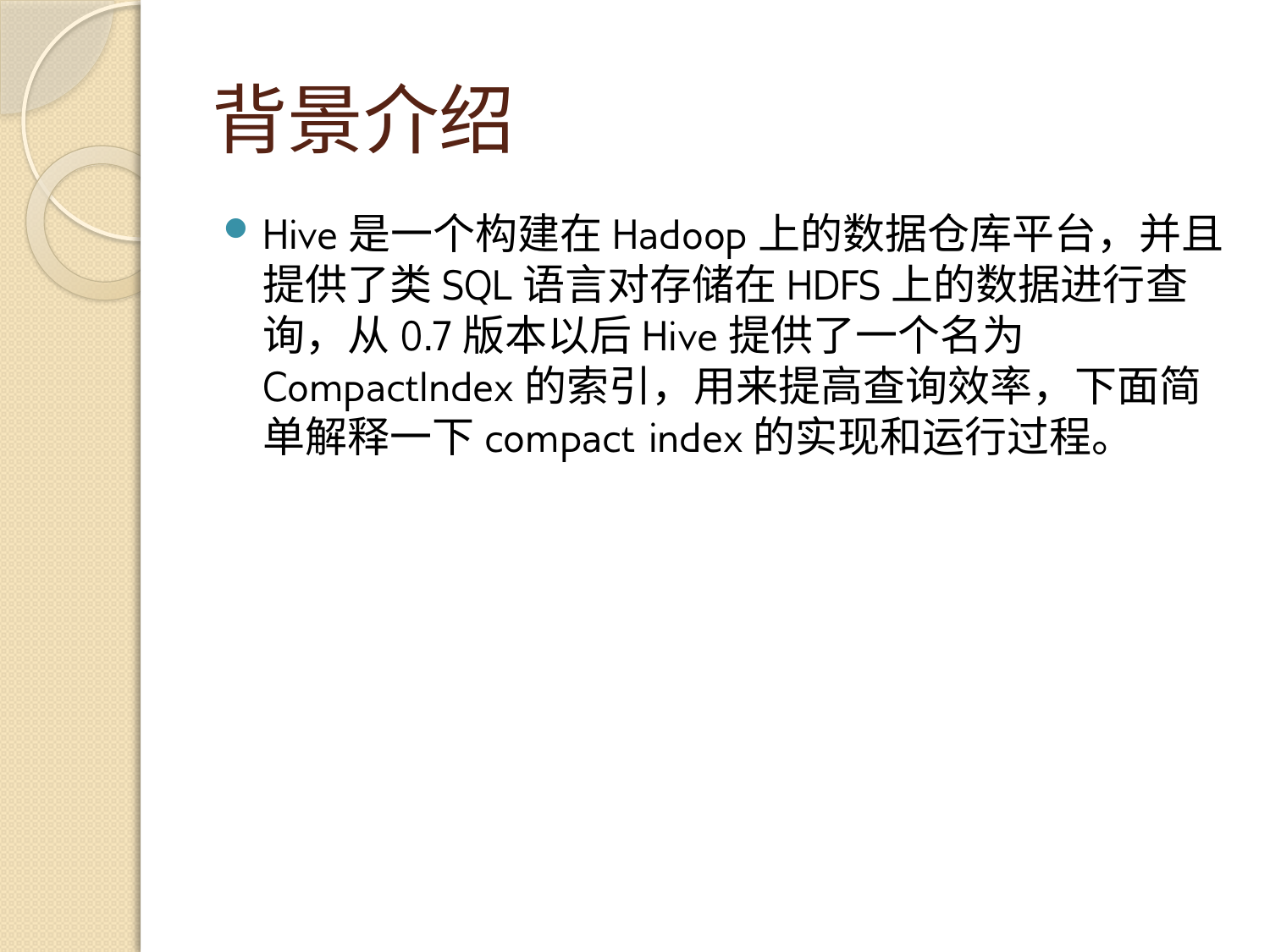

# 背景介绍
Hive是一个构建在Hadoop上的数据仓库平台，并且提供了类SQL语言对存储在HDFS上的数据进行查询，从0.7版本以后Hive提供了一个名为CompactIndex的索引，用来提高查询效率，下面简单解释一下compact index的实现和运行过程。